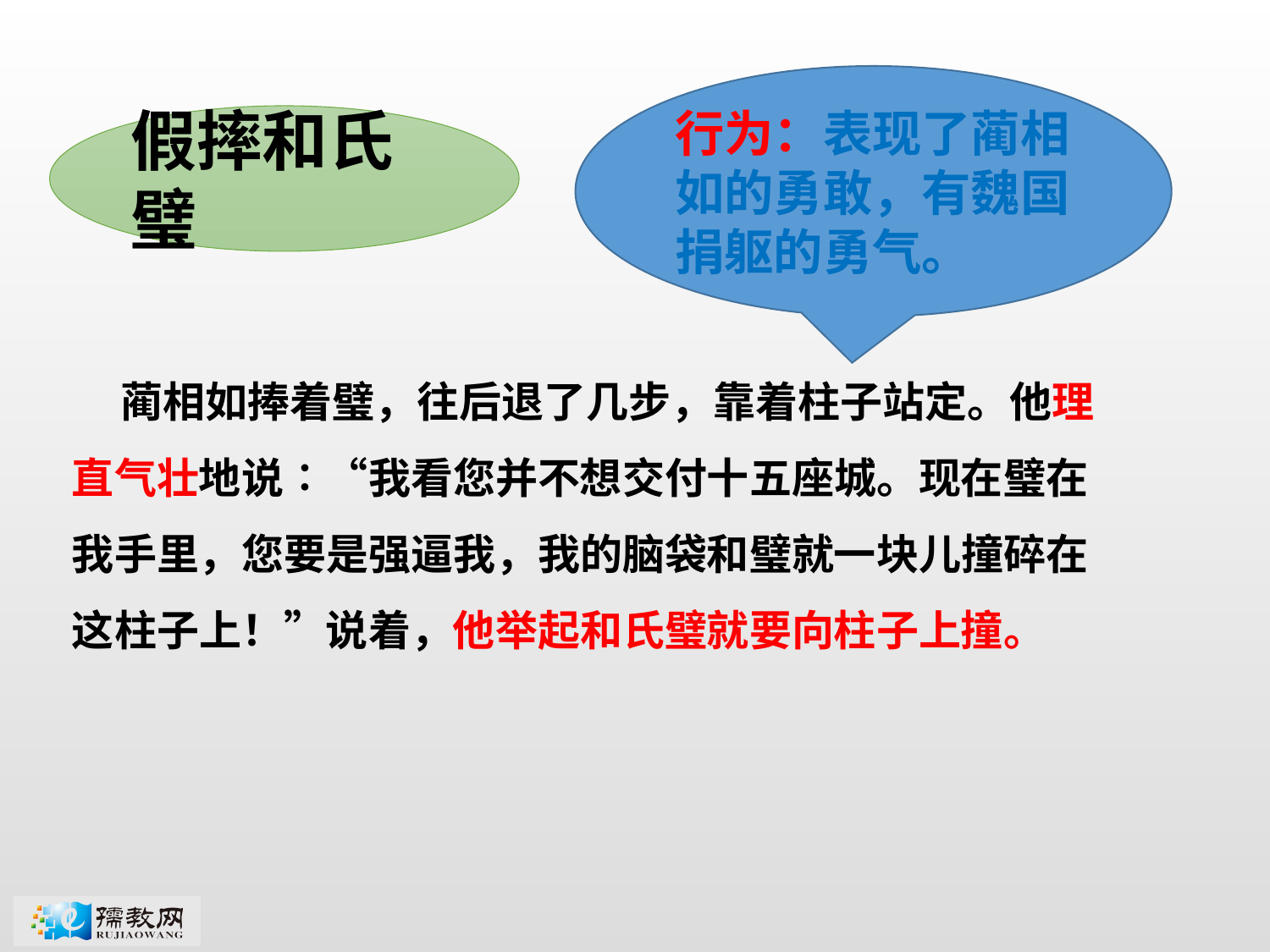

行为：表现了蔺相如的勇敢，有魏国捐躯的勇气。
假摔和氏璧
    蔺相如捧着璧，往后退了几步，靠着柱子站定。他理直气壮地说∶“我看您并不想交付十五座城。现在璧在我手里，您要是强逼我，我的脑袋和璧就一块儿撞碎在这柱子上！”说着，他举起和氏璧就要向柱子上撞。